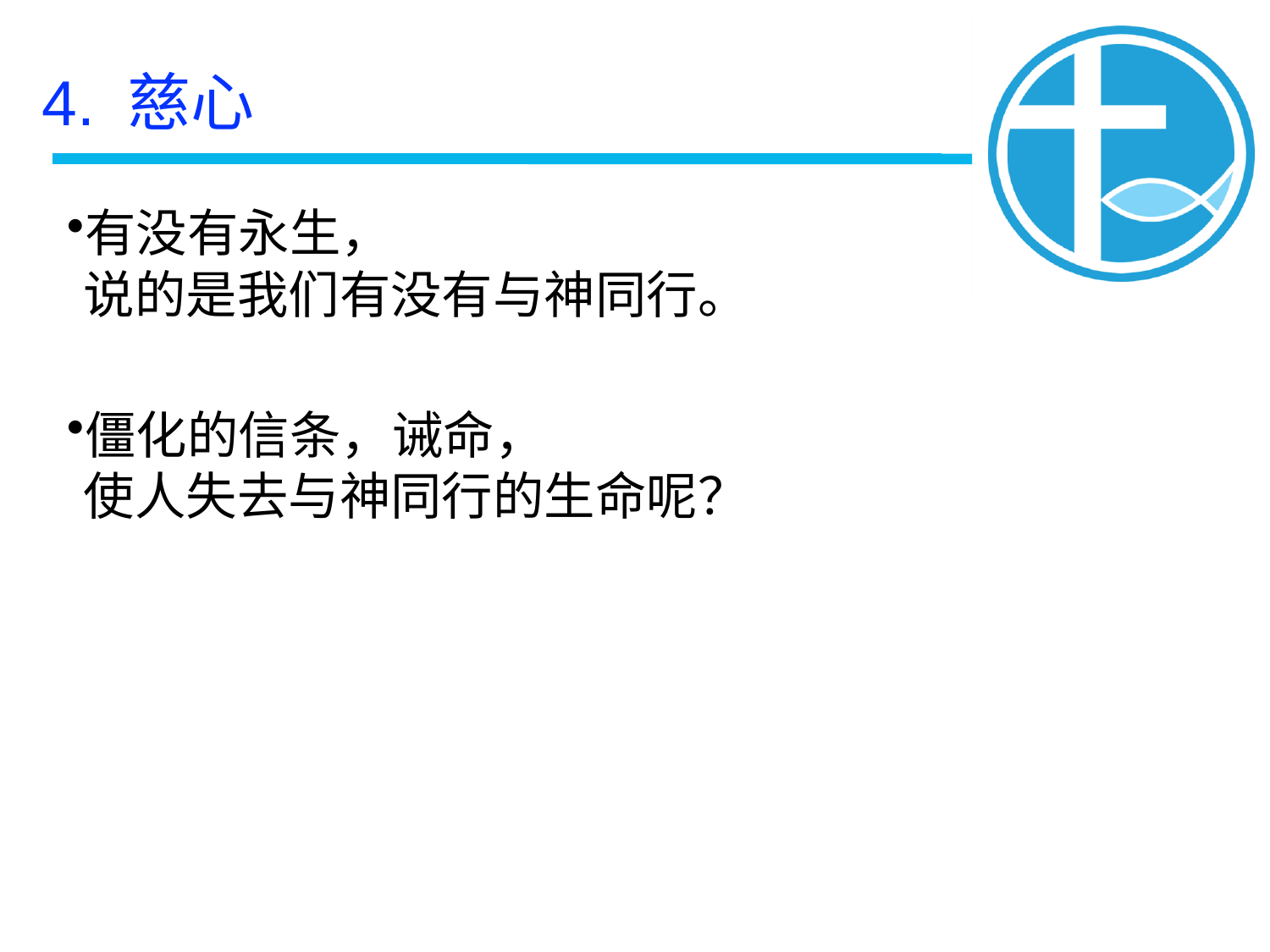

4. 慈心
有没有永生，
说的是我们有没有与神同行。

僵化的信条，诫命，
使人失去与神同行的生命呢？